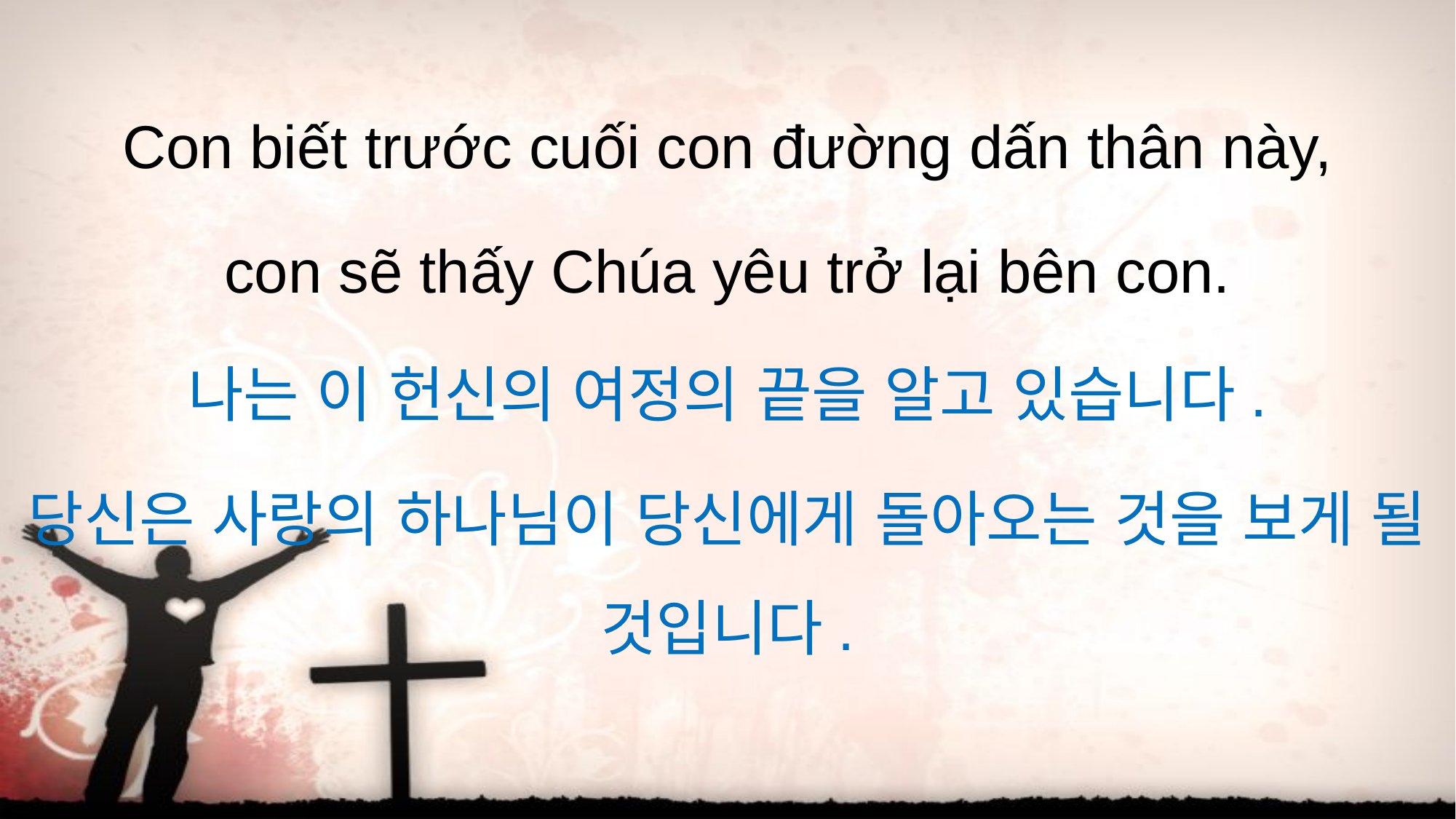

Con biết trước cuối con đường dấn thân này,
con sẽ thấy Chúa yêu trở lại bên con.
나는 이 헌신의 여정의 끝을 알고 있습니다.
당신은 사랑의 하나님이 당신에게 돌아오는 것을 보게 될 것입니다.